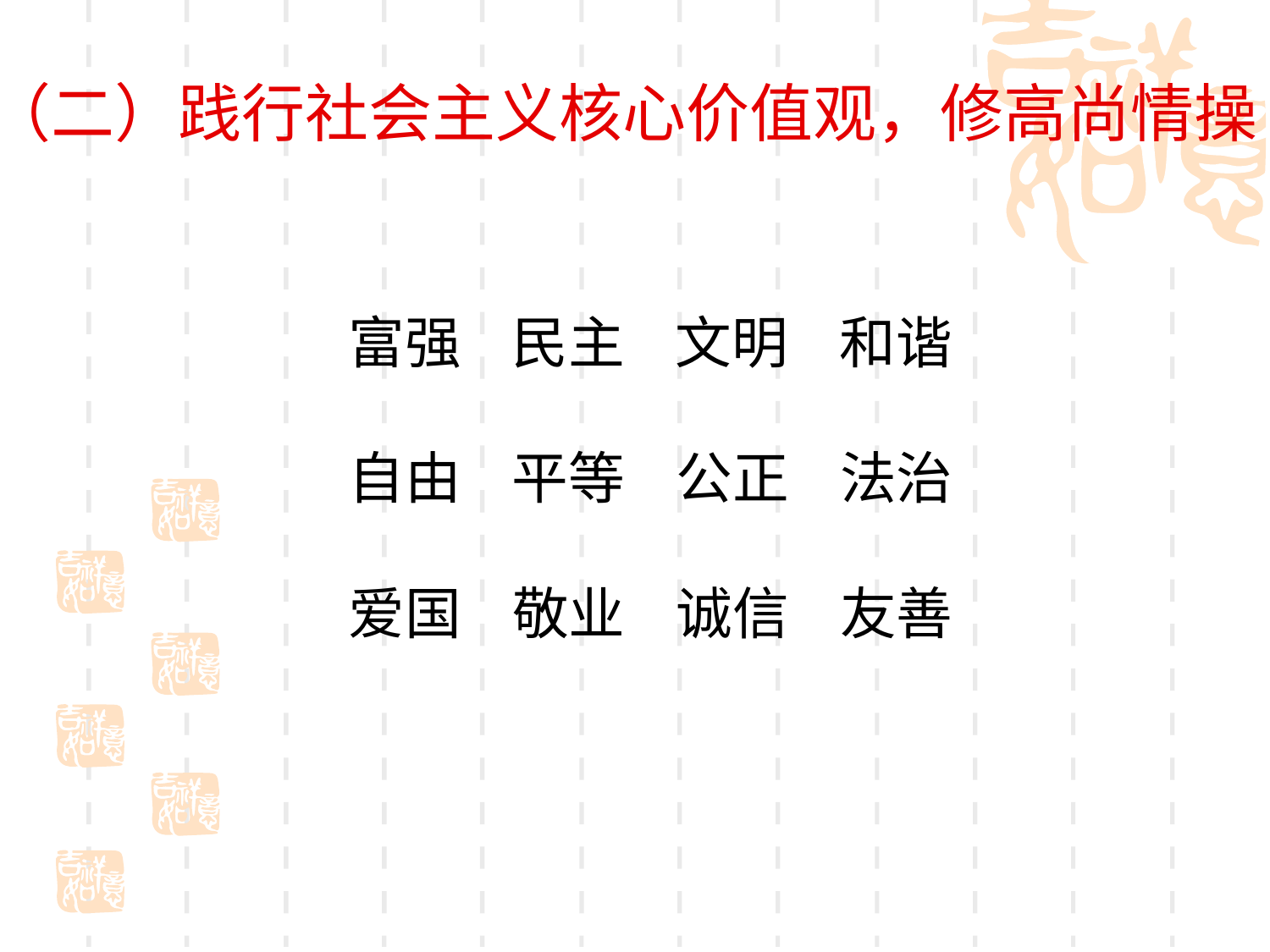

# （二）践行社会主义核心价值观，修高尚情操

富强    民主    文明    和谐
自由    平等    公正    法治
爱国    敬业    诚信    友善